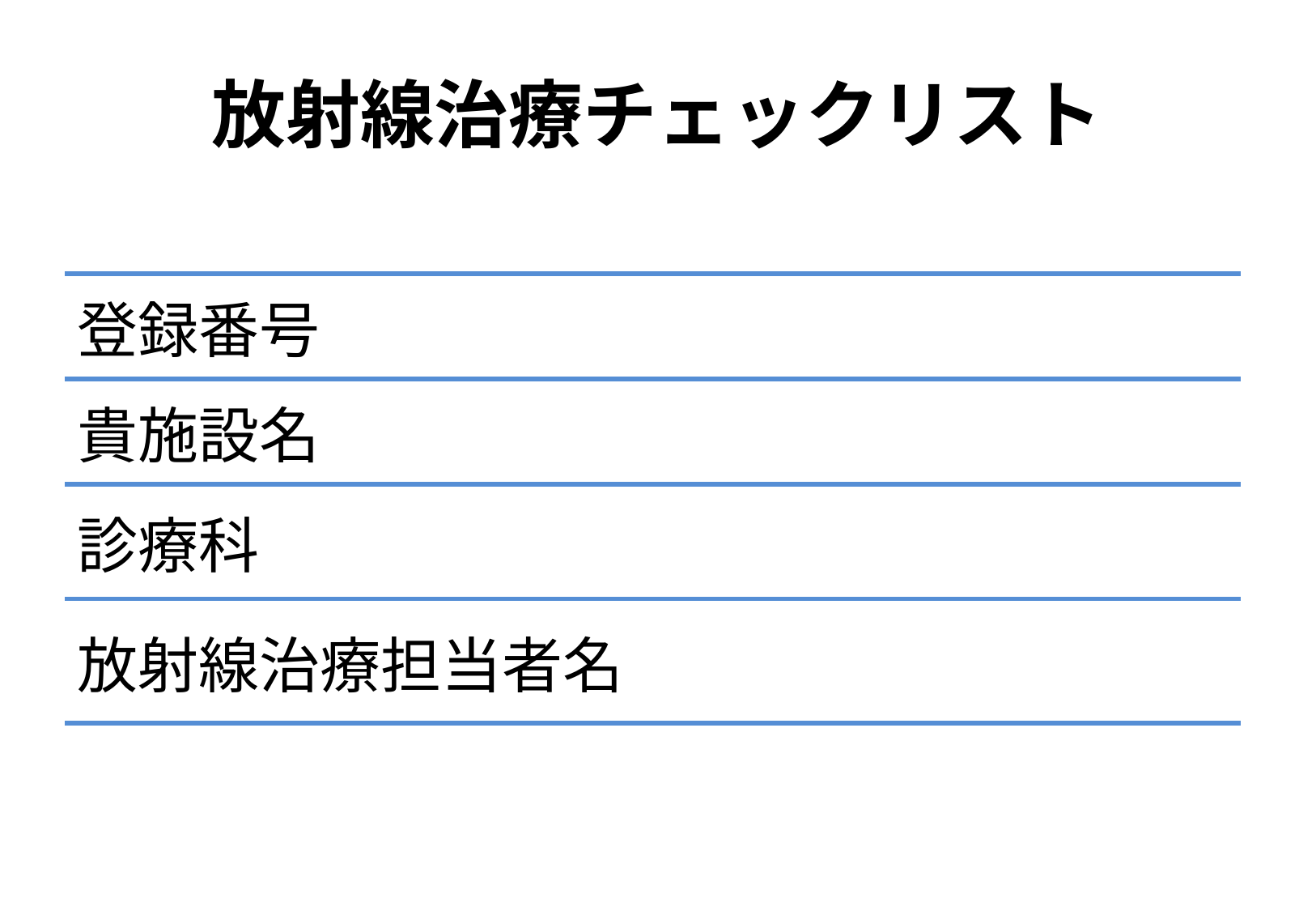

# 放射線治療チェックリスト
| 登録番号 |  |
| --- | --- |
| 貴施設名 |  |
| 診療科 |  |
| 放射線治療担当者名 |  |